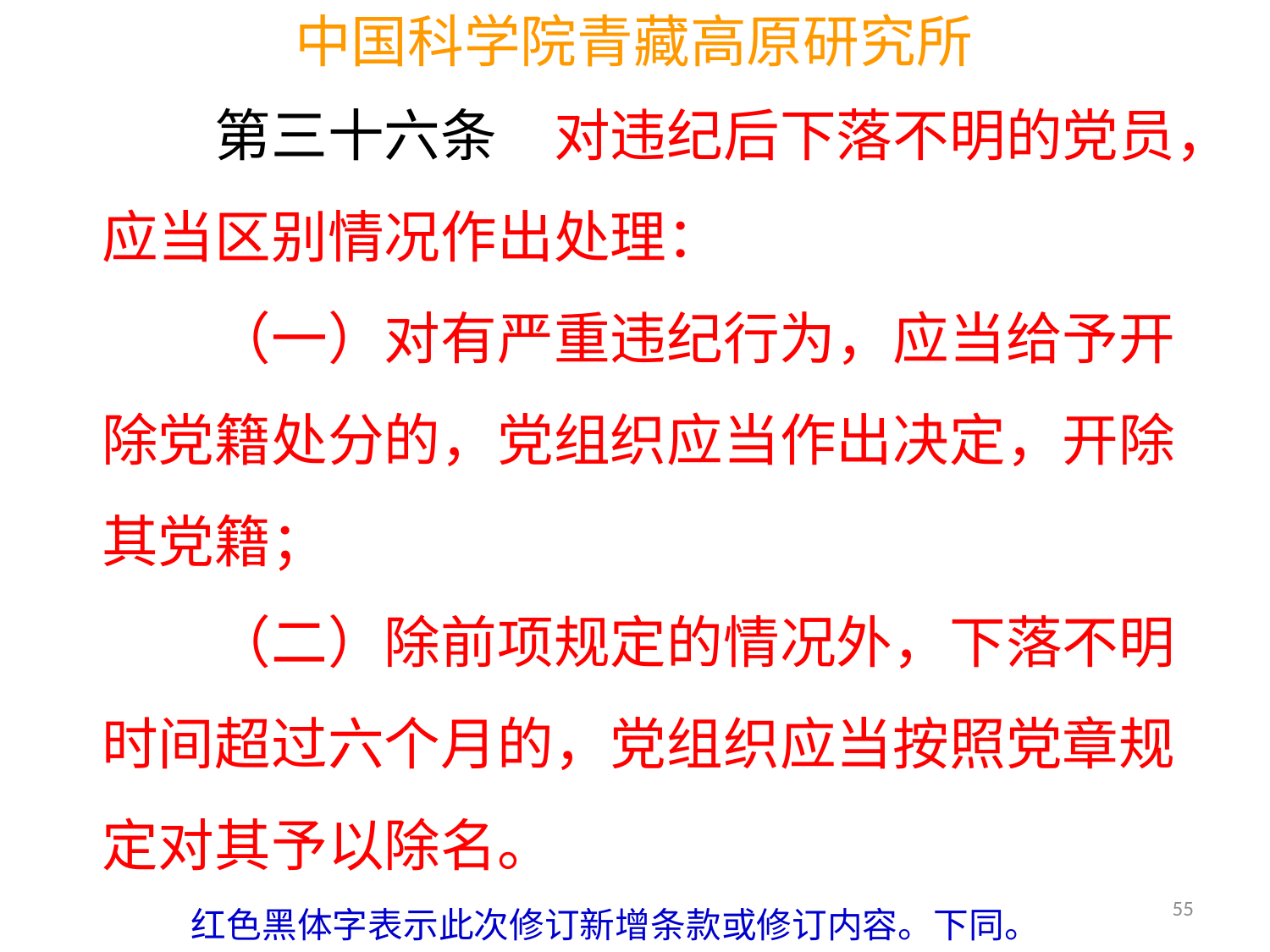

第三十六条　对违纪后下落不明的党员，应当区别情况作出处理：
　　（一）对有严重违纪行为，应当给予开除党籍处分的，党组织应当作出决定，开除其党籍；
　　（二）除前项规定的情况外，下落不明时间超过六个月的，党组织应当按照党章规定对其予以除名。
55
    红色黑体字表示此次修订新增条款或修订内容。下同。